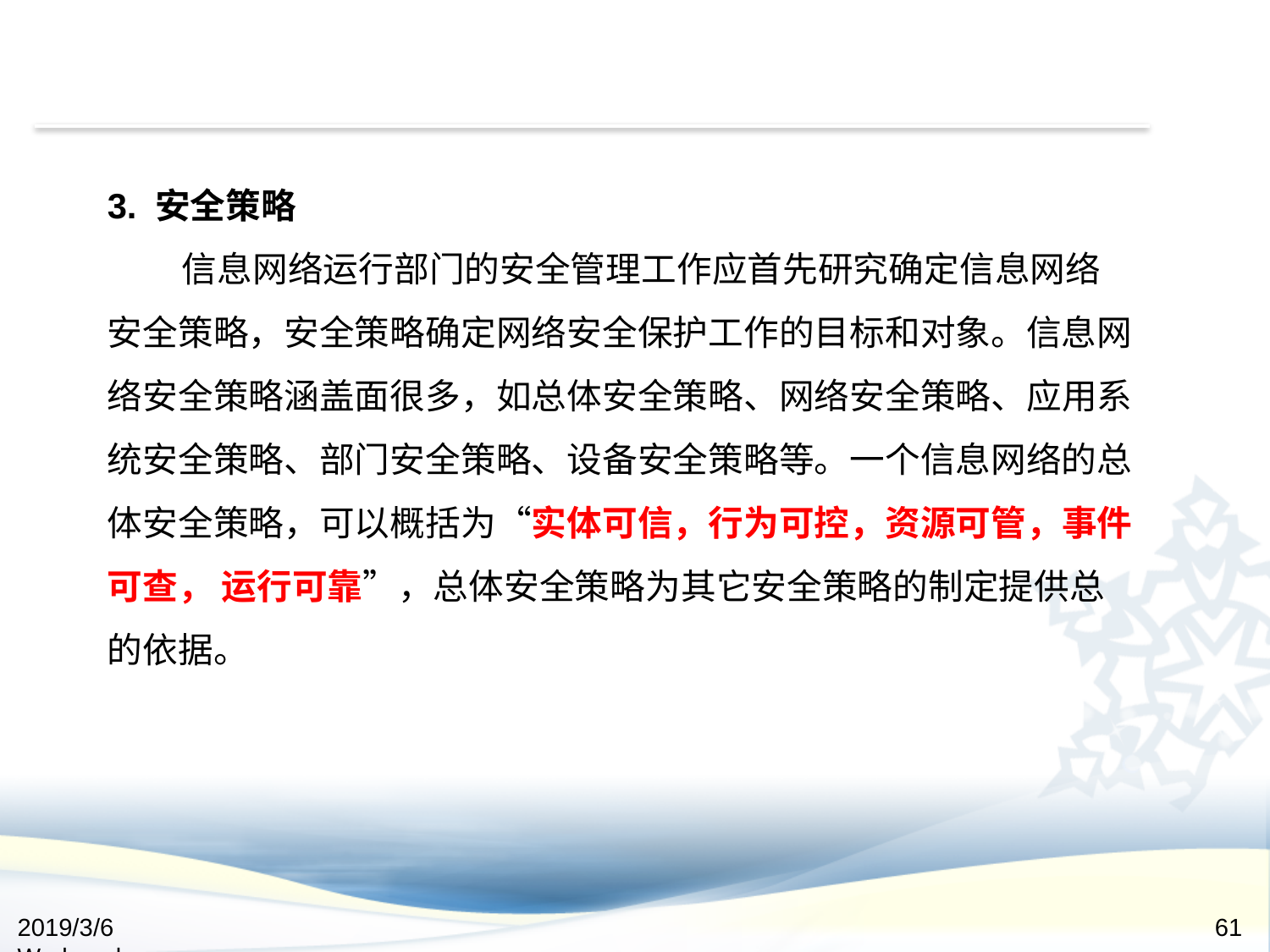

3. 安全策略
信息网络运行部门的安全管理工作应首先研究确定信息网络安全策略，安全策略确定网络安全保护工作的目标和对象。信息网络安全策略涵盖面很多，如总体安全策略、网络安全策略、应用系统安全策略、部门安全策略、设备安全策略等。一个信息网络的总体安全策略，可以概括为“实体可信，行为可控，资源可管，事件可查， 运行可靠”，总体安全策略为其它安全策略的制定提供总的依据。